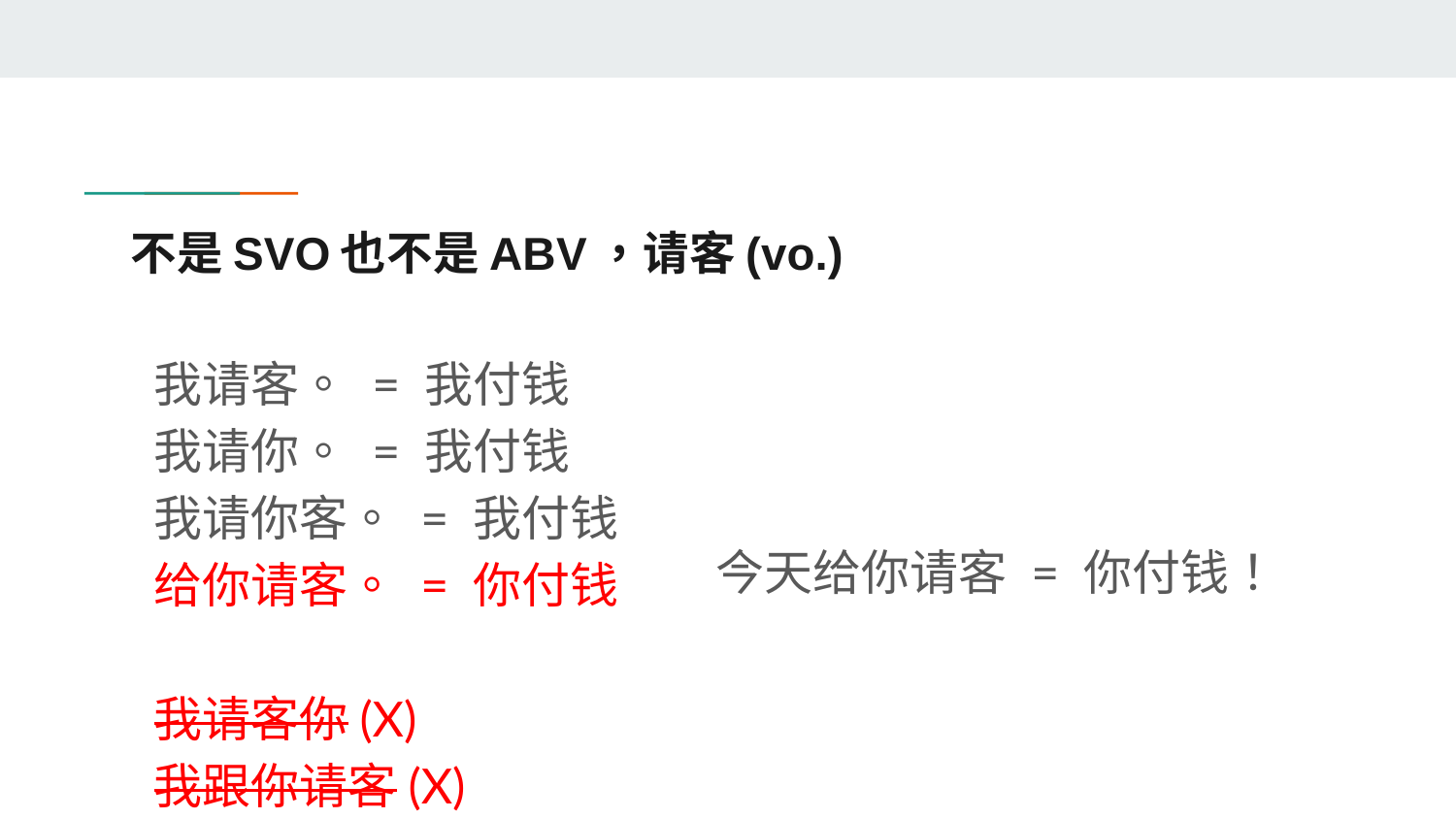

# 不是SVO也不是ABV，请客(vo.)

今天给你请客 = 你付钱！
我请客。 = 我付钱
我请你。 = 我付钱
我请你客。 = 我付钱
给你请客。 = 你付钱

我请客你(X)
我跟你请客(X)